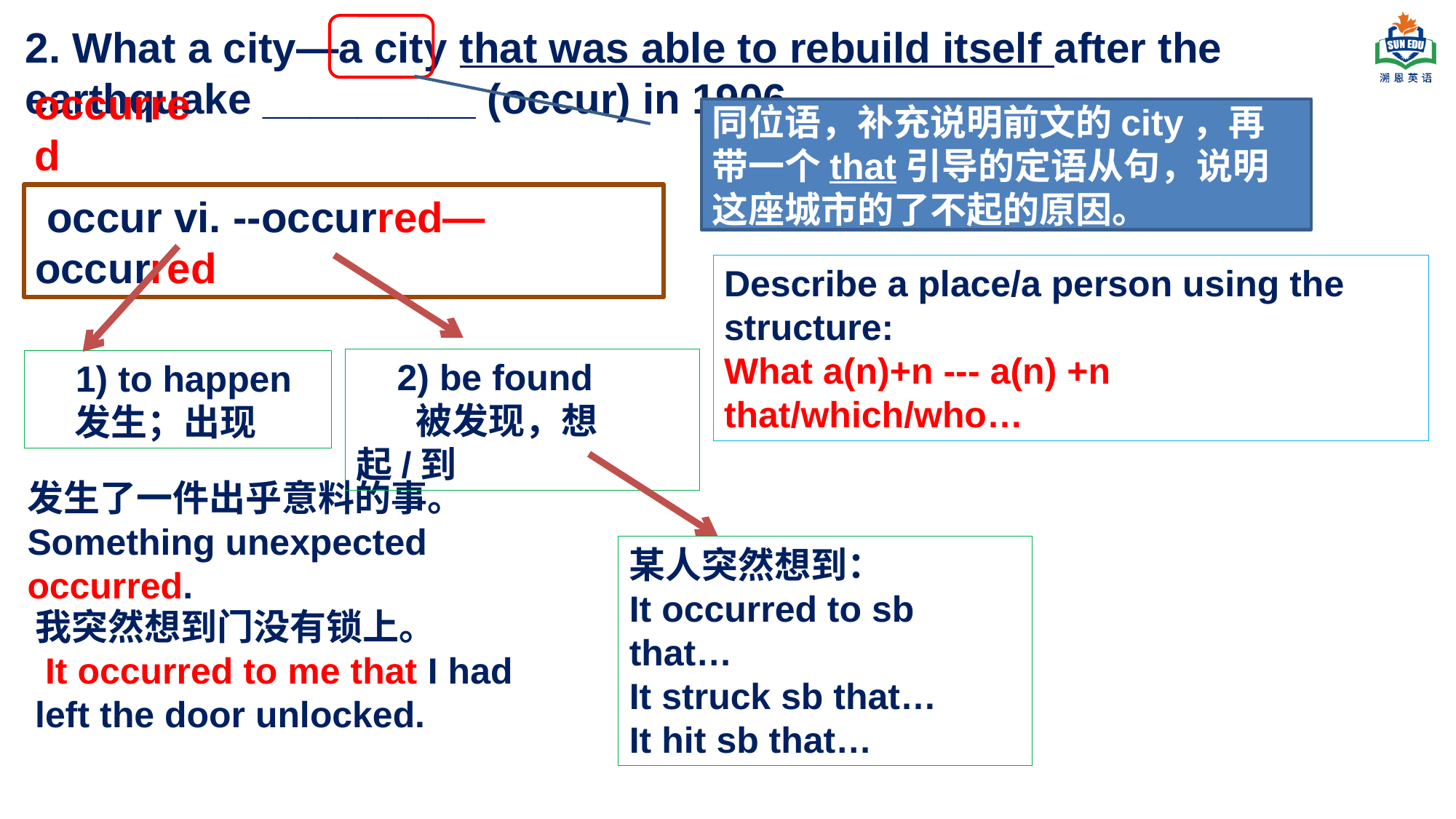

2. What a city—a city that was able to rebuild itself after the earthquake _________ (occur) in 1906.

occurred
同位语，补充说明前文的city，再带一个that引导的定语从句，说明这座城市的了不起的原因。
 occur vi. --occurred—occurred
Describe a place/a person using the structure:
What a(n)+n --- a(n) +n that/which/who…
    2) be found
     被发现，想起/到
    1) to happen
   发生；出现
发生了一件出乎意料的事。
Something unexpected occurred.
某人突然想到：
It occurred to sb that…
It struck sb that…
It hit sb that…
我突然想到门没有锁上。
 It occurred to me that I had left the door unlocked.